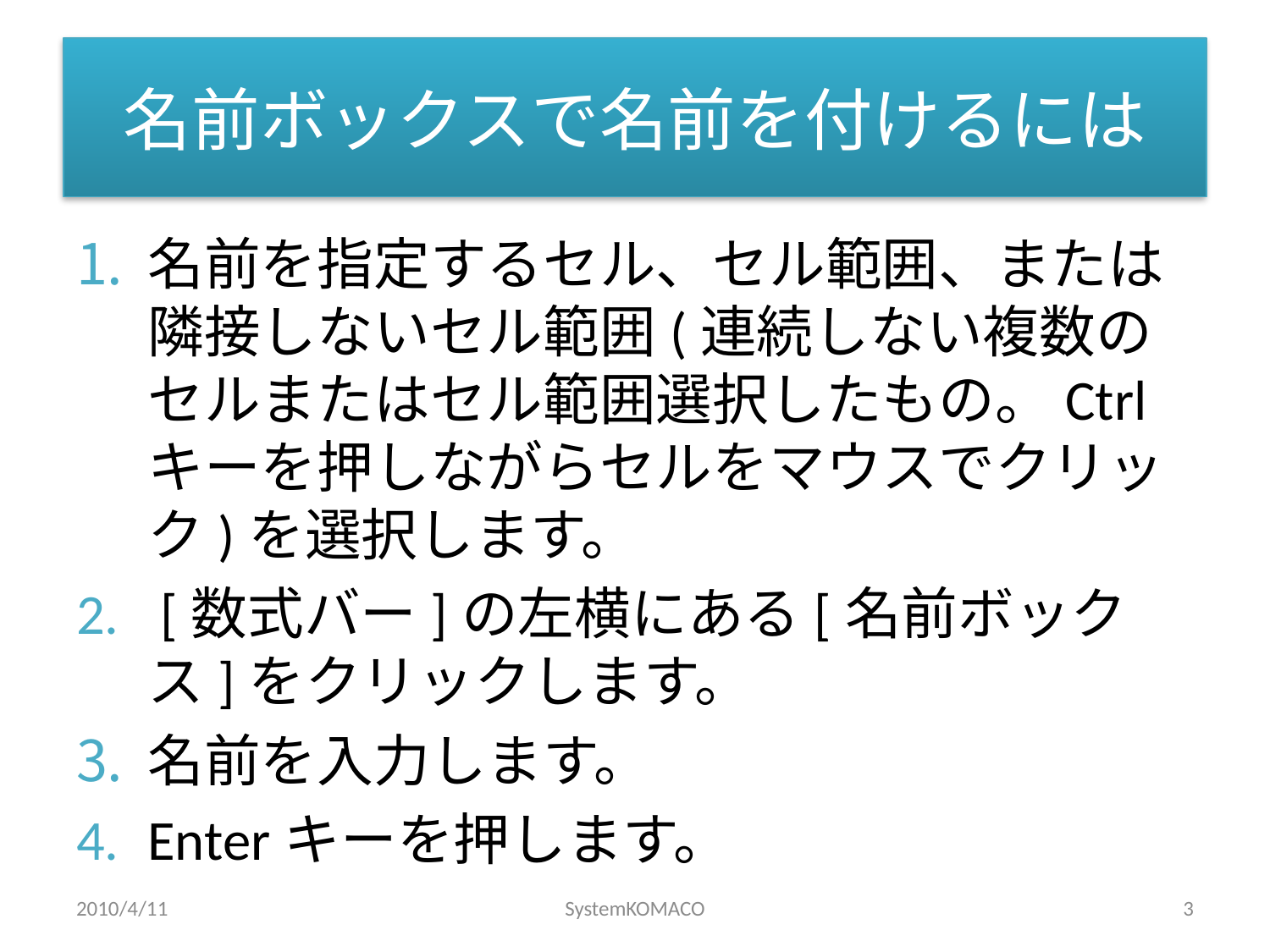

# 名前ボックスで名前を付けるには
名前を指定するセル、セル範囲、または隣接しないセル範囲(連続しない複数のセルまたはセル範囲選択したもの。Ctrlキーを押しながらセルをマウスでクリック)を選択します。
 [数式バー]の左横にある[名前ボックス]をクリックします。
名前を入力します。
Enterキーを押します。
2010/4/11
SystemKOMACO
3